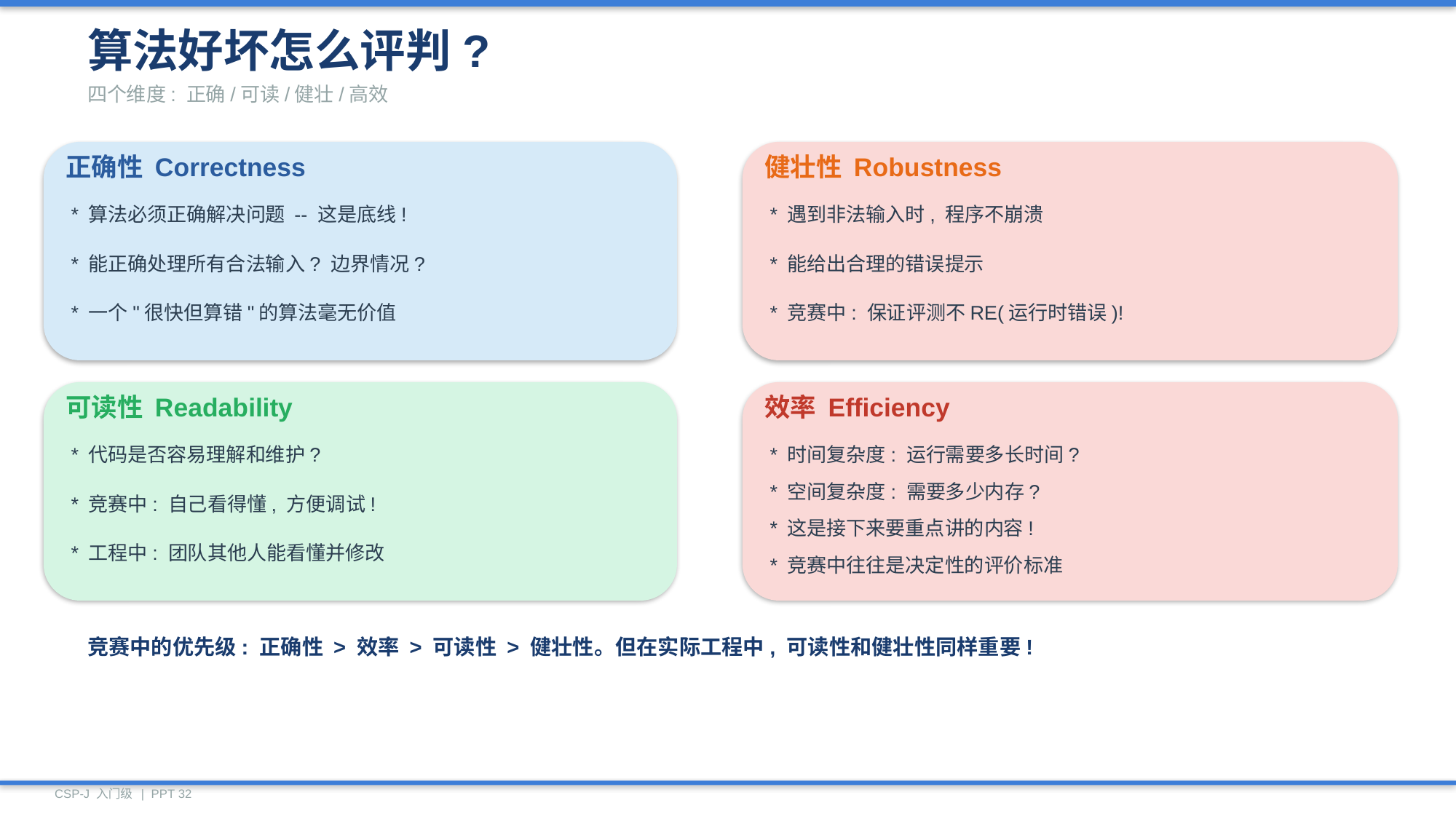

算法好坏怎么评判?
四个维度: 正确/可读/健壮/高效

正确性 Correctness
健壮性 Robustness
* 算法必须正确解决问题 -- 这是底线!
* 遇到非法输入时, 程序不崩溃
* 能正确处理所有合法输入? 边界情况?
* 能给出合理的错误提示
* 一个"很快但算错"的算法毫无价值
* 竞赛中: 保证评测不RE(运行时错误)!

可读性 Readability
效率 Efficiency
* 代码是否容易理解和维护?
* 时间复杂度: 运行需要多长时间?
* 空间复杂度: 需要多少内存?
* 竞赛中: 自己看得懂, 方便调试!
* 这是接下来要重点讲的内容!
* 工程中: 团队其他人能看懂并修改
* 竞赛中往往是决定性的评价标准
竞赛中的优先级: 正确性 > 效率 > 可读性 > 健壮性。但在实际工程中, 可读性和健壮性同样重要!

CSP-J 入门级  |  PPT 32